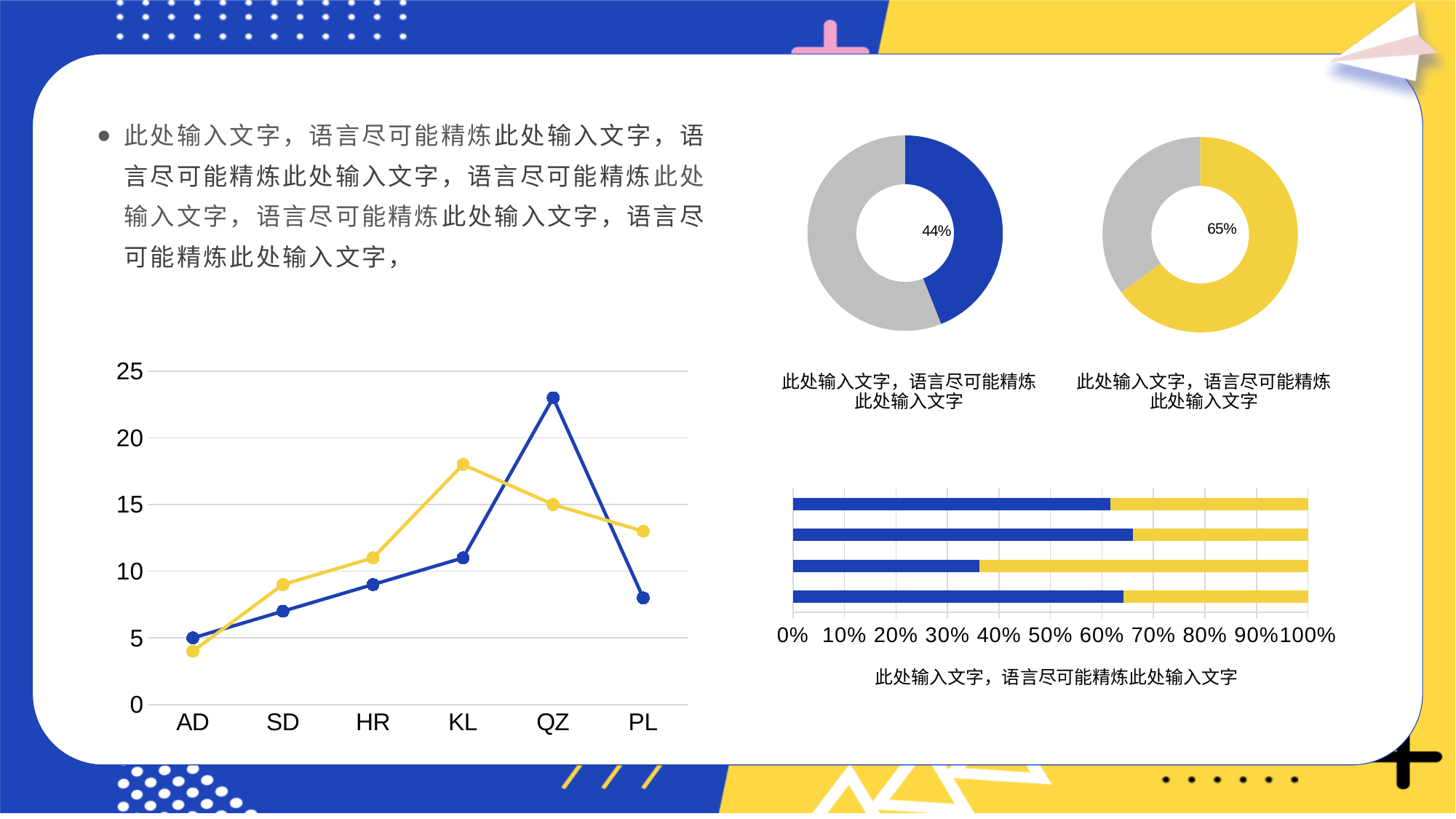

此处输入文字，语言尽可能精炼此处输入文字，语言尽可能精炼此处输入文字，语言尽可能精炼此处输入文字，语言尽可能精炼此处输入文字，语言尽可能精炼此处输入文字，

### Chart

| Category | Sales |
|---|---|
| A | 0.44 |
| B | 0.56 |

### Chart

| Category | Sales |
|---|---|
| A | 0.65 |
| B | 0.35 |

### Chart

| Category | Series 1 | Series 2 |
|---|---|---|
| AD | 5.0 | 4.0 |
| SD | 7.0 | 9.0 |
| HR | 9.0 | 11.0 |
| KL | 11.0 | 18.0 |
| QZ | 23.0 | 15.0 |
| PL | 8.0 | 13.0 |
此处输入文字，语言尽可能精炼此处输入文字
此处输入文字，语言尽可能精炼此处输入文字

### Chart

| Category | Series 1 | Series 2 |
|---|---|---|
| I q | 4.3 | 2.4 |
| II q | 2.5 | 4.4 |
| III q | 3.5 | 1.8 |
| IV q | 4.5 | 2.8 |
此处输入文字，语言尽可能精炼此处输入文字